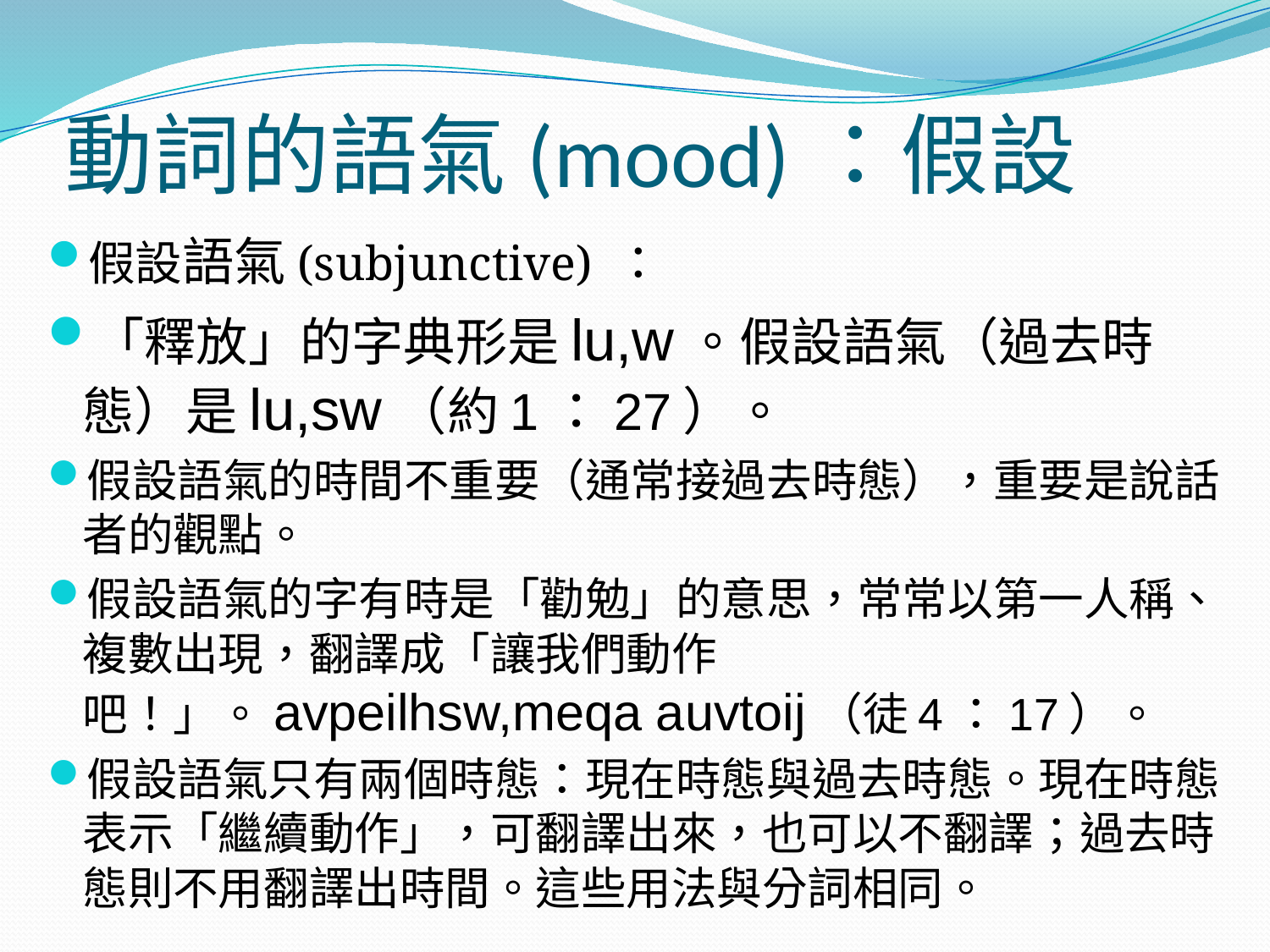

# 動詞的語氣(mood)：假設
假設語氣(subjunctive) ：
「釋放」的字典形是lu,w。假設語氣（過去時態）是lu,sw（約1：27）。
假設語氣的時間不重要（通常接過去時態），重要是說話者的觀點。
假設語氣的字有時是「勸勉」的意思，常常以第一人稱、複數出現，翻譯成「讓我們動作吧！」。avpeilhsw,meqa auvtoij（徒4：17）。
假設語氣只有兩個時態：現在時態與過去時態。現在時態表示「繼續動作」，可翻譯出來，也可以不翻譯；過去時態則不用翻譯出時間。這些用法與分詞相同。